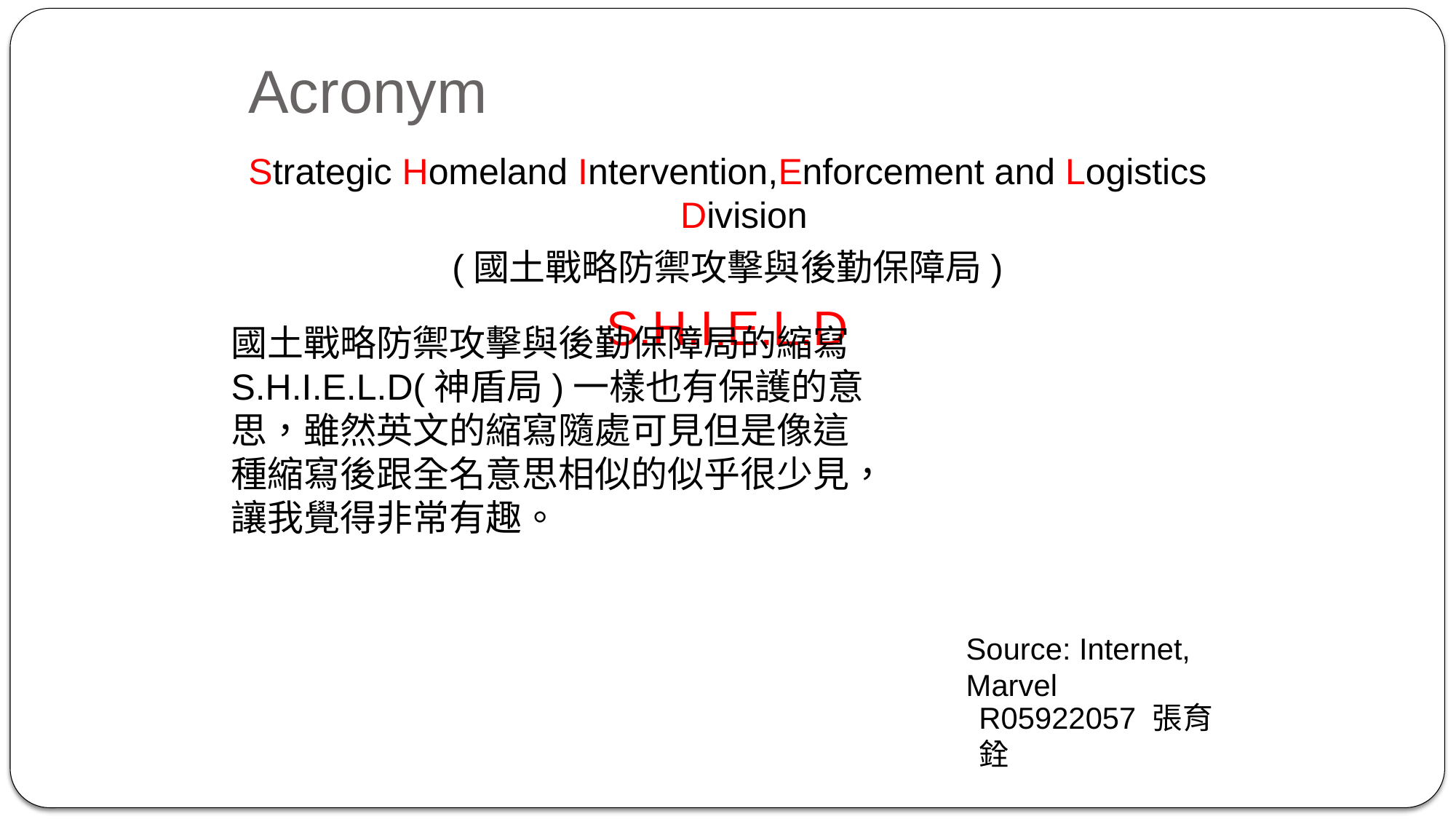

# Acronym
Strategic Homeland Intervention,Enforcement and Logistics Division
(國土戰略防禦攻擊與後勤保障局)
S.H.I.E.L.D

國土戰略防禦攻擊與後勤保障局的縮寫S.H.I.E.L.D(神盾局)一樣也有保護的意思，雖然英文的縮寫隨處可見但是像這種縮寫後跟全名意思相似的似乎很少見，讓我覺得非常有趣。

Source: Internet, Marvel
R05922057 張育銓